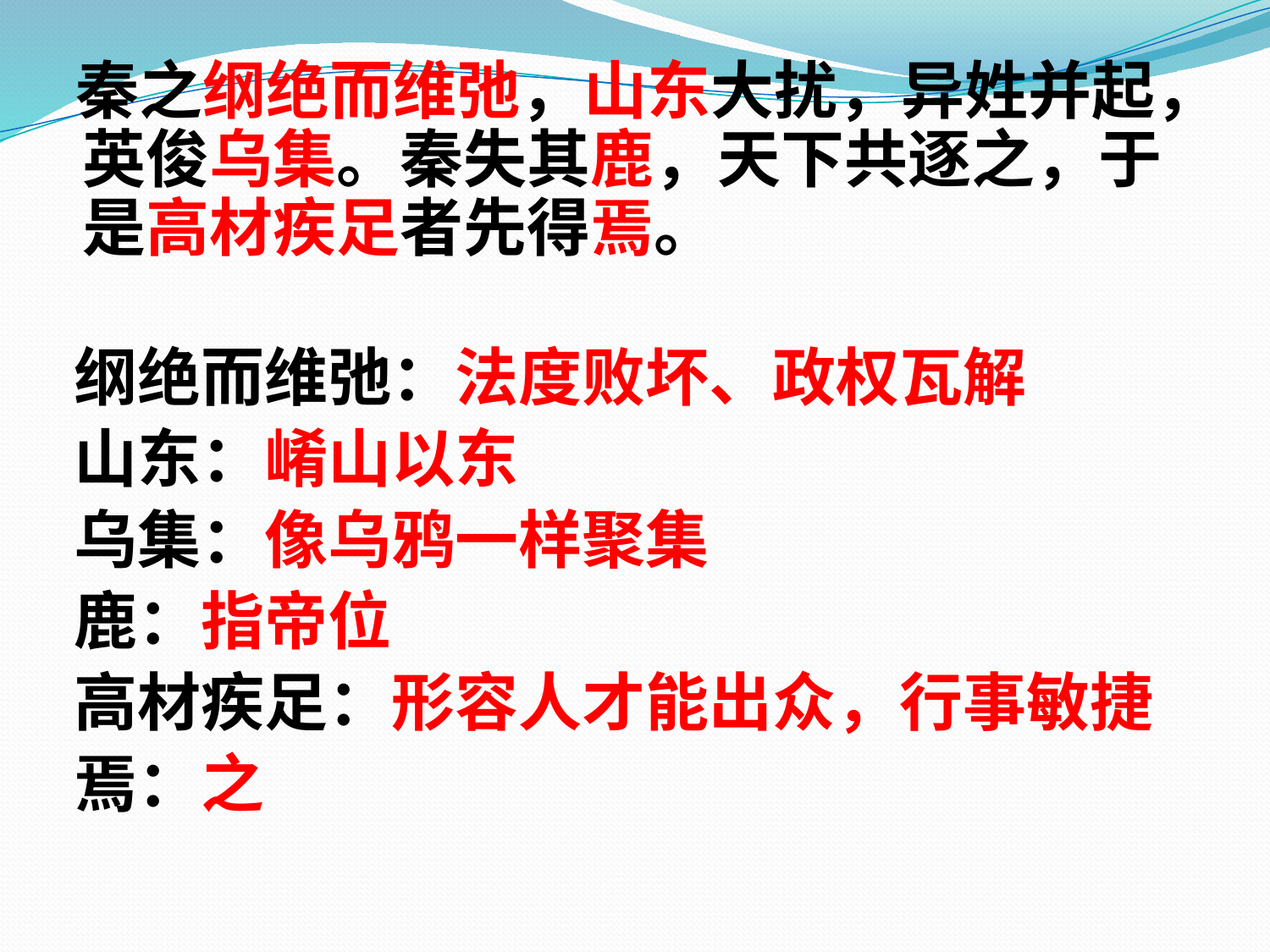

秦之纲绝而维弛，山东大扰，异姓并起，英俊乌集。秦失其鹿，天下共逐之，于是高材疾足者先得焉。

 纲绝而维弛：法度败坏、政权瓦解
 山东：崤山以东
 乌集：像乌鸦一样聚集
 鹿：指帝位
 高材疾足：形容人才能出众，行事敏捷
 焉：之